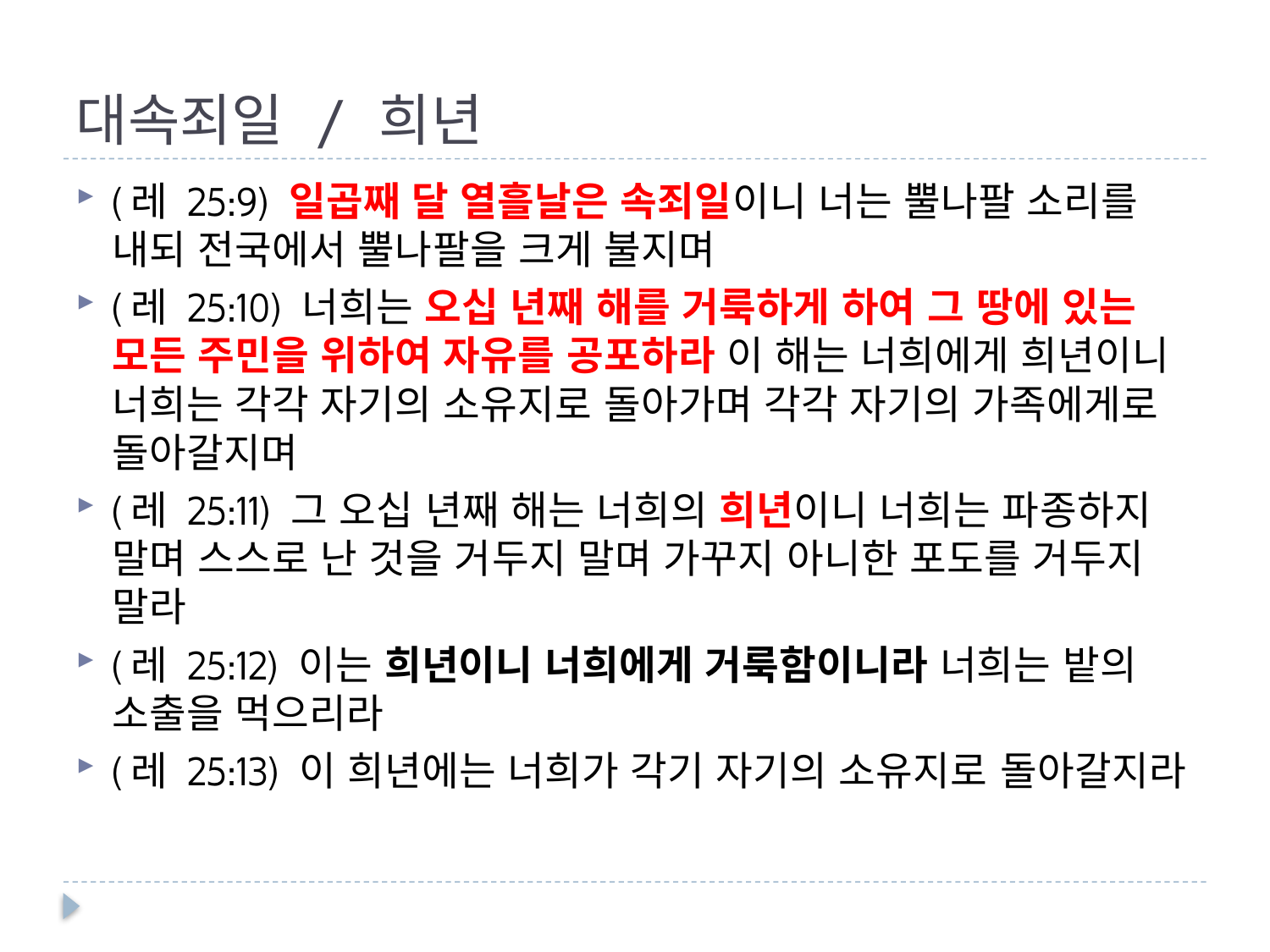

# 대속죄일 / 희년
(레 25:9) 일곱째 달 열흘날은 속죄일이니 너는 뿔나팔 소리를 내되 전국에서 뿔나팔을 크게 불지며
(레 25:10) 너희는 오십 년째 해를 거룩하게 하여 그 땅에 있는 모든 주민을 위하여 자유를 공포하라 이 해는 너희에게 희년이니 너희는 각각 자기의 소유지로 돌아가며 각각 자기의 가족에게로 돌아갈지며
(레 25:11) 그 오십 년째 해는 너희의 희년이니 너희는 파종하지 말며 스스로 난 것을 거두지 말며 가꾸지 아니한 포도를 거두지 말라
(레 25:12) 이는 희년이니 너희에게 거룩함이니라 너희는 밭의 소출을 먹으리라
(레 25:13) 이 희년에는 너희가 각기 자기의 소유지로 돌아갈지라